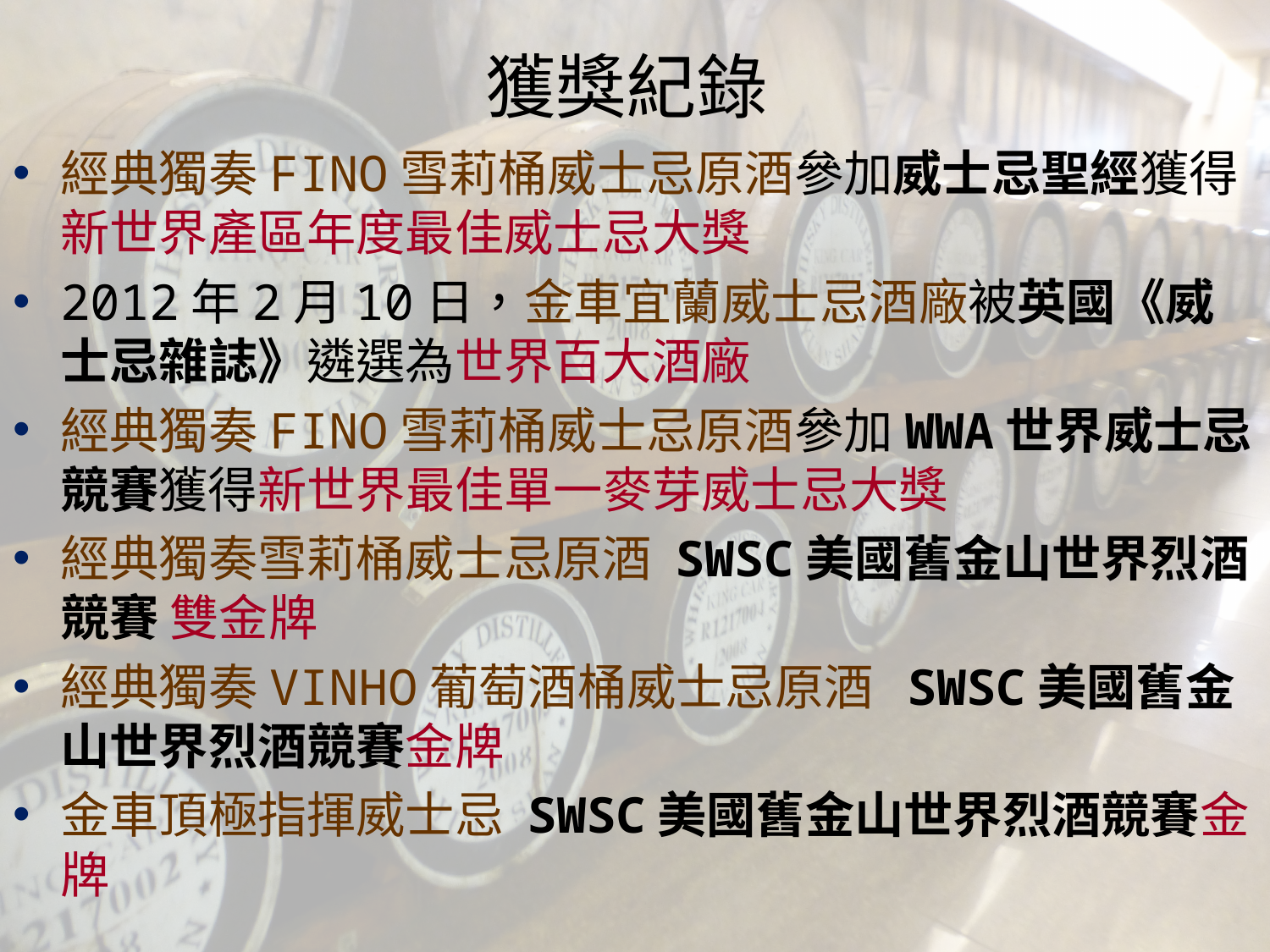

# 獲獎紀錄
經典獨奏FINO雪莉桶威士忌原酒參加威士忌聖經獲得新世界產區年度最佳威士忌大獎
2012年2月10日，金車宜蘭威士忌酒廠被英國《威士忌雜誌》遴選為世界百大酒廠
經典獨奏FINO雪莉桶威士忌原酒參加WWA世界威士忌競賽獲得新世界最佳單一麥芽威士忌大獎
經典獨奏雪莉桶威士忌原酒 SWSC美國舊金山世界烈酒競賽 雙金牌
經典獨奏VINHO葡萄酒桶威士忌原酒  SWSC美國舊金山世界烈酒競賽金牌
金車頂極指揮威士忌 SWSC美國舊金山世界烈酒競賽金牌